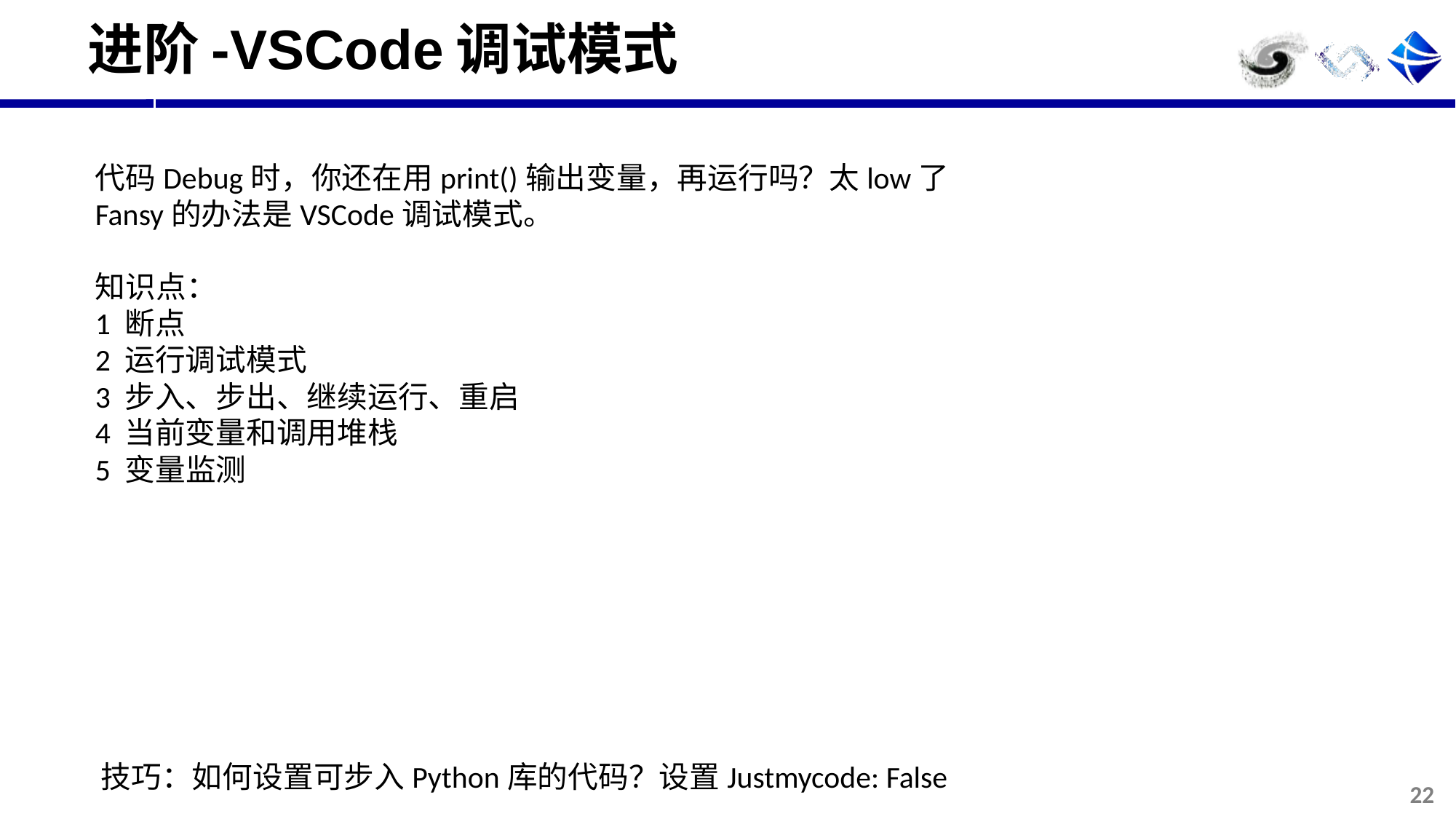

# 进阶-VSCode调试模式
代码Debug时，你还在用print()输出变量，再运行吗？太low了
Fansy的办法是VSCode调试模式。

知识点：
1 断点
2 运行调试模式
3 步入、步出、继续运行、重启
4 当前变量和调用堆栈
5 变量监测
技巧：如何设置可步入Python库的代码？设置Justmycode: False